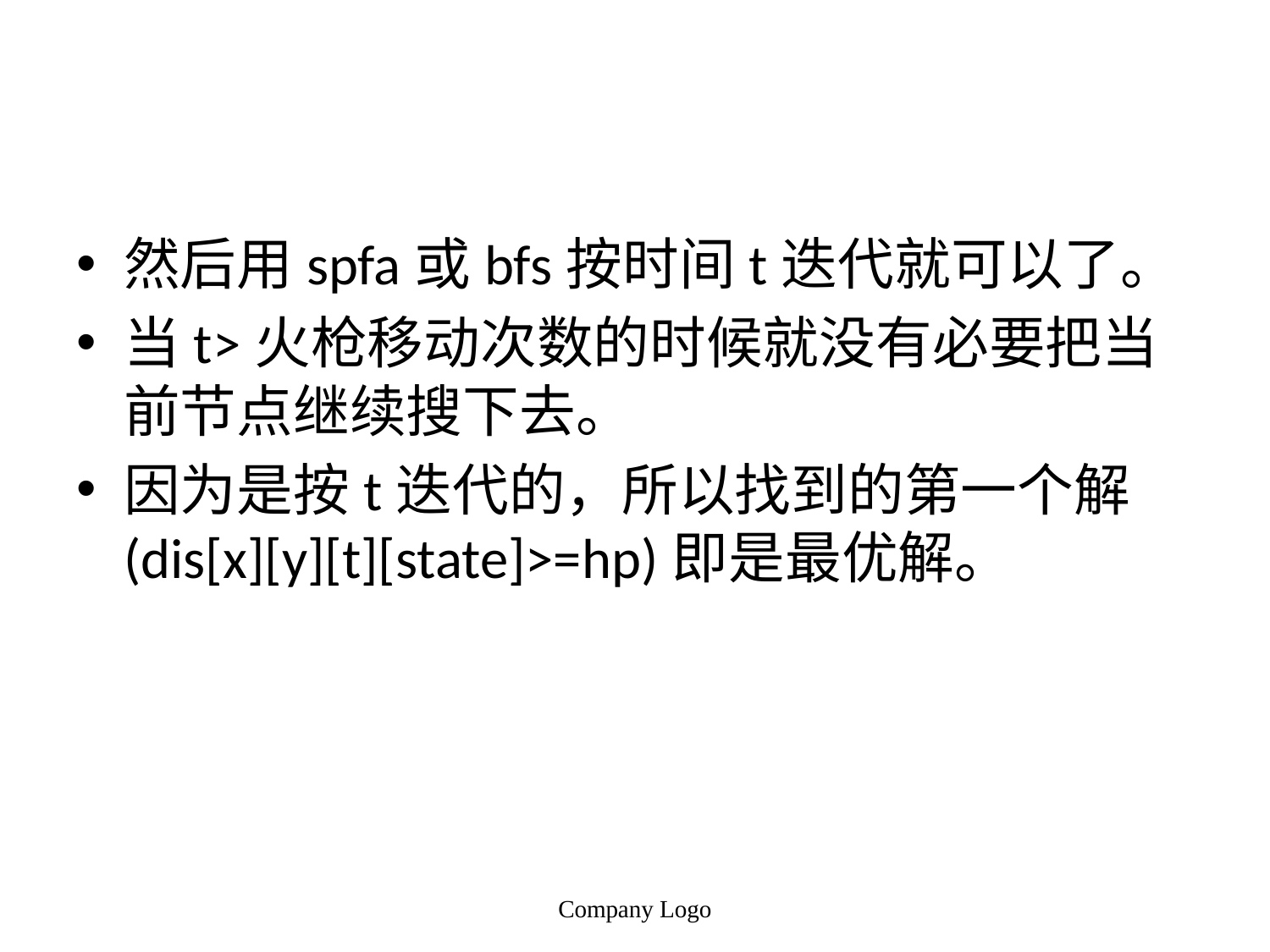

然后用spfa或bfs按时间t迭代就可以了。
当t>火枪移动次数的时候就没有必要把当前节点继续搜下去。
因为是按t迭代的，所以找到的第一个解(dis[x][y][t][state]>=hp)即是最优解。
Company Logo